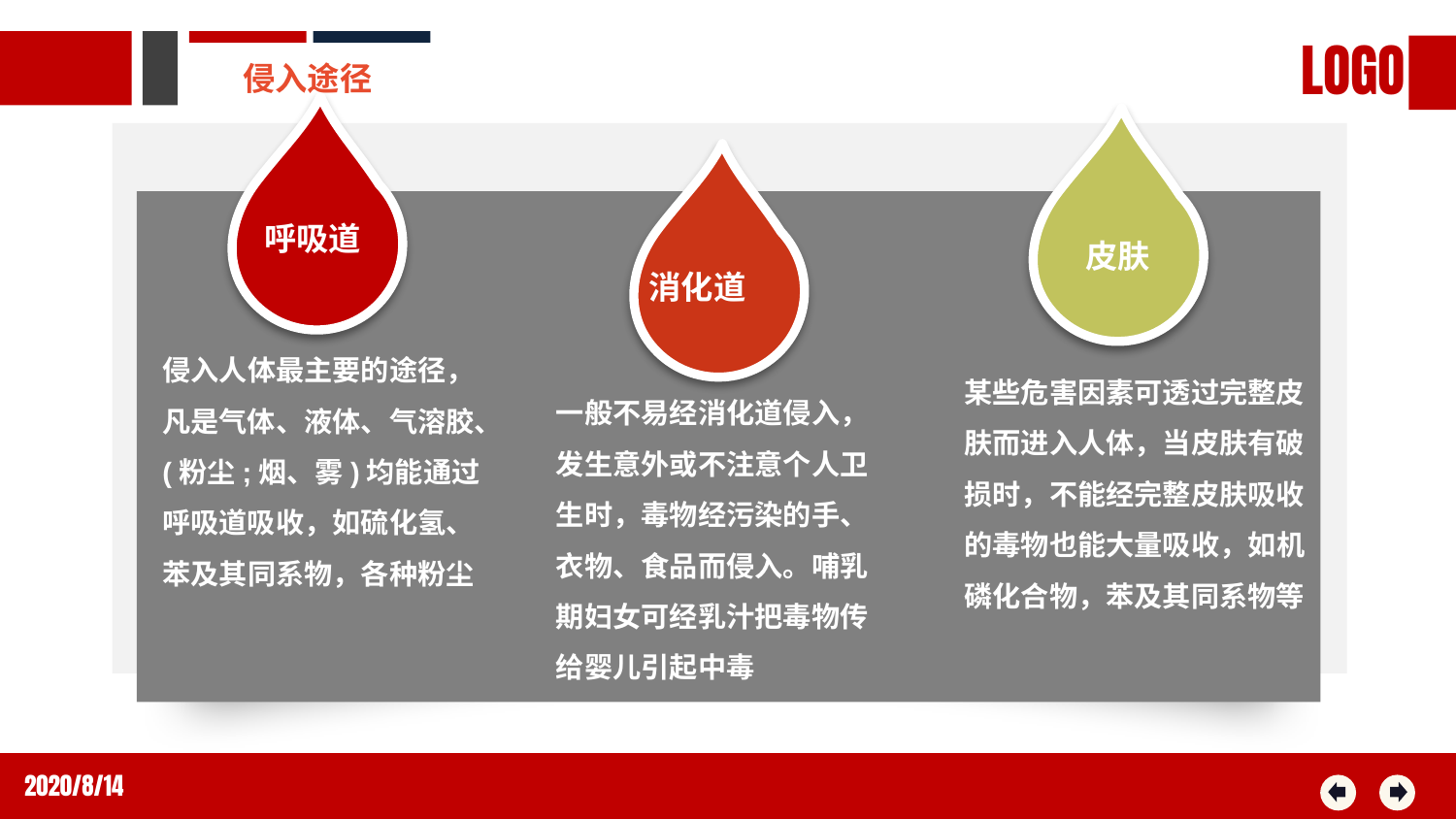

侵入途径

呼吸道
皮肤
侵入人体最主要的途径，凡是气体、液体、气溶胶、(粉尘;烟、雾)均能通过呼吸道吸收，如硫化氢、苯及其同系物，各种粉尘
某些危害因素可透过完整皮肤而进入人体，当皮肤有破损时，不能经完整皮肤吸收的毒物也能大量吸收，如机磷化合物，苯及其同系物等
一般不易经消化道侵入，发生意外或不注意个人卫生时，毒物经污染的手、衣物、食品而侵入。哺乳期妇女可经乳汁把毒物传给婴儿引起中毒
消化道
2020/8/14